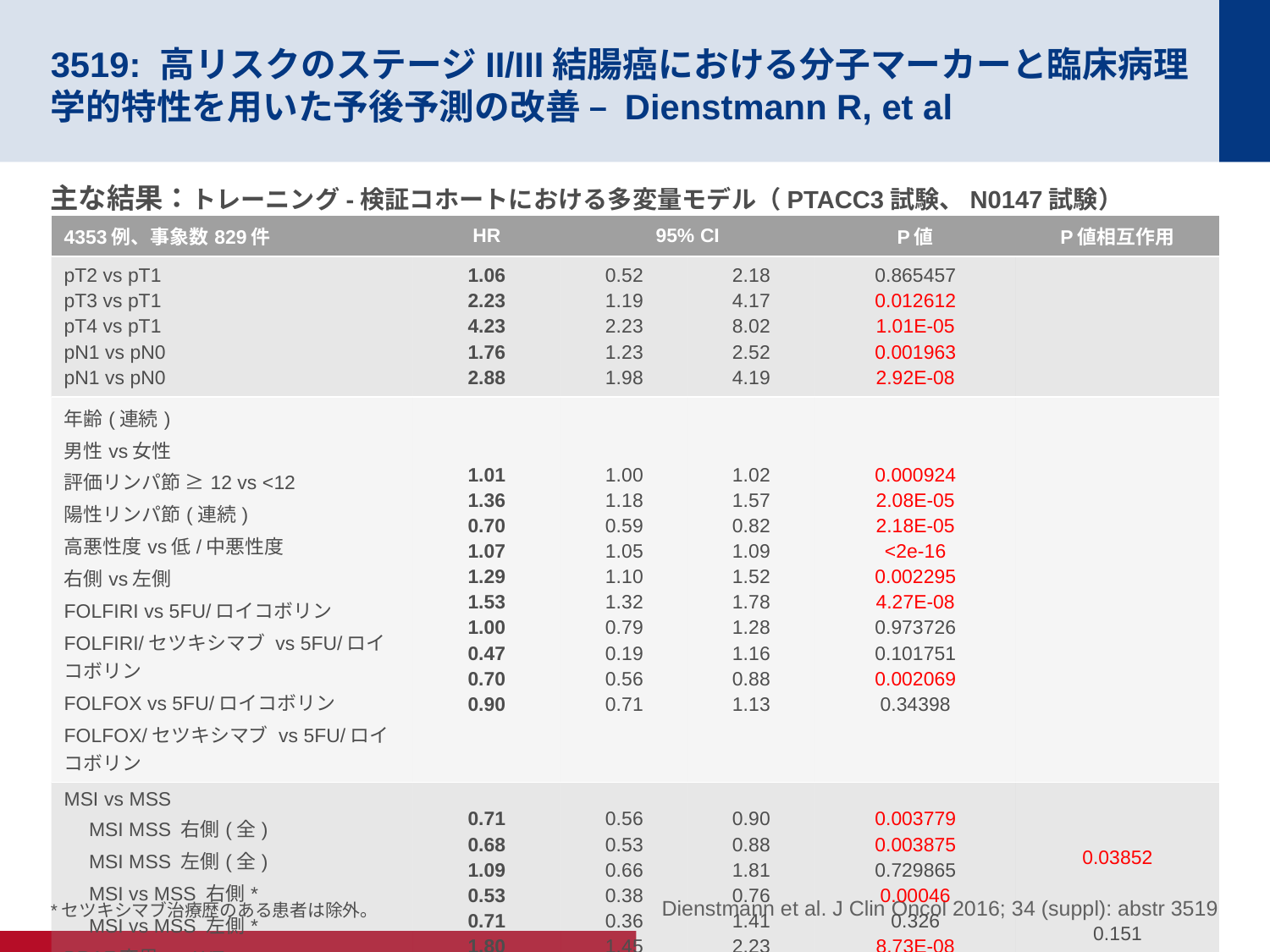

# 3519: 高リスクのステージII/III結腸癌における分子マーカーと臨床病理学的特性を用いた予後予測の改善 – Dienstmann R, et al
主な結果：トレーニング-検証コホートにおける多変量モデル（PTACC3試験、N0147試験）

| 4353例、事象数829件 | HR | 95% CI |  | P値 | P値相互作用 |
| --- | --- | --- | --- | --- | --- |
| pT2 vs pT1 pT3 vs pT1 pT4 vs pT1 pN1 vs pN0 pN1 vs pN0 | 1.06 2.23 4.23 1.76 2.88 | 0.52 1.19 2.23 1.23 1.98 | 2.18 4.17 8.02 2.52 4.19 | 0.865457 0.012612 1.01E-05 0.001963 2.92E-08 |  |
| 年齢(連続) 男性vs女性 評価リンパ節 ≥12 vs <12 陽性リンパ節(連続) 高悪性度vs低/中悪性度 右側vs左側 FOLFIRI vs 5FU/ロイコボリン FOLFIRI/セツキシマブ vs 5FU/ロイコボリン FOLFOX vs 5FU/ロイコボリン FOLFOX/セツキシマブ vs 5FU/ロイコボリン | 1.01 1.36 0.70 1.07 1.29 1.53 1.00 0.47 0.70 0.90 | 1.00 1.18 0.59 1.05 1.10 1.32 0.79 0.19 0.56 0.71 | 1.02 1.57 0.82 1.09 1.52 1.78 1.28 1.16 0.88 1.13 | 0.000924 2.08E-05 2.18E-05 <2e-16 0.002295 4.27E-08 0.973726 0.101751 0.002069 0.34398 |  |
| MSI vs MSS MSI MSS 右側(全) MSI MSS 左側(全) MSI vs MSS 右側\* MSI vs MSS 左側\* BRAF変異 vs WT KRAS変異 vs WT | 0.71 0.68 1.09 0.53 0.71 1.80 1.46 | 0.56 0.53 0.66 0.38 0.36 1.45 1.25 | 0.90 0.88 1.81 0.76 1.41 2.23 1.70 | 0.003779 0.003875 0.729865 0.00046 0.326 8.73E-08 1.90E-06 | 0.03852 0.151 |
*セツキシマブ治療歴のある患者は除外。
Dienstmann et al. J Clin Oncol 2016; 34 (suppl): abstr 3519